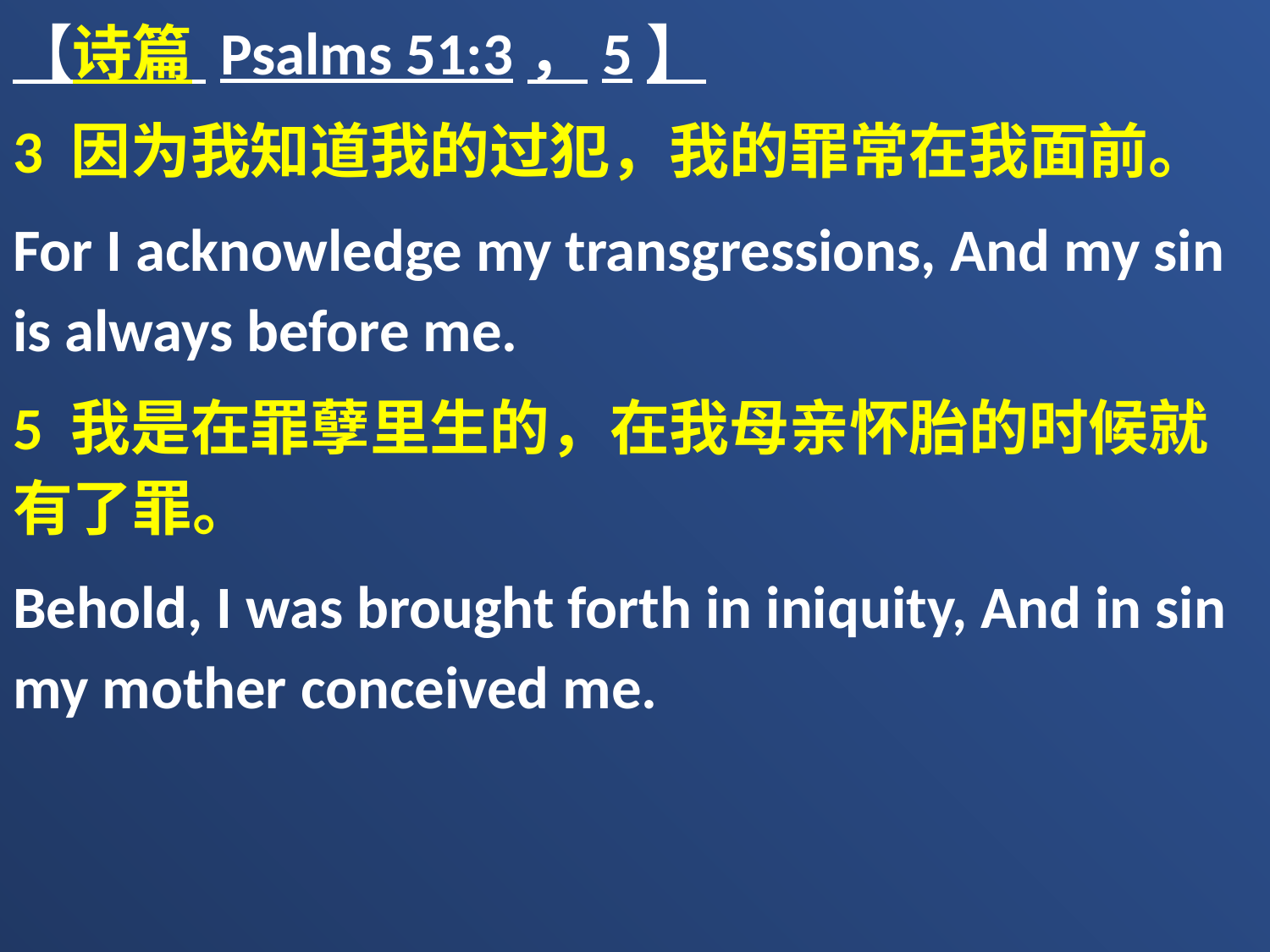

【诗篇 Psalms 51:3，5】
3 因为我知道我的过犯，我的罪常在我面前。
For I acknowledge my transgressions, And my sin is always before me.
5 我是在罪孽里生的，在我母亲怀胎的时候就有了罪。
Behold, I was brought forth in iniquity, And in sin my mother conceived me.